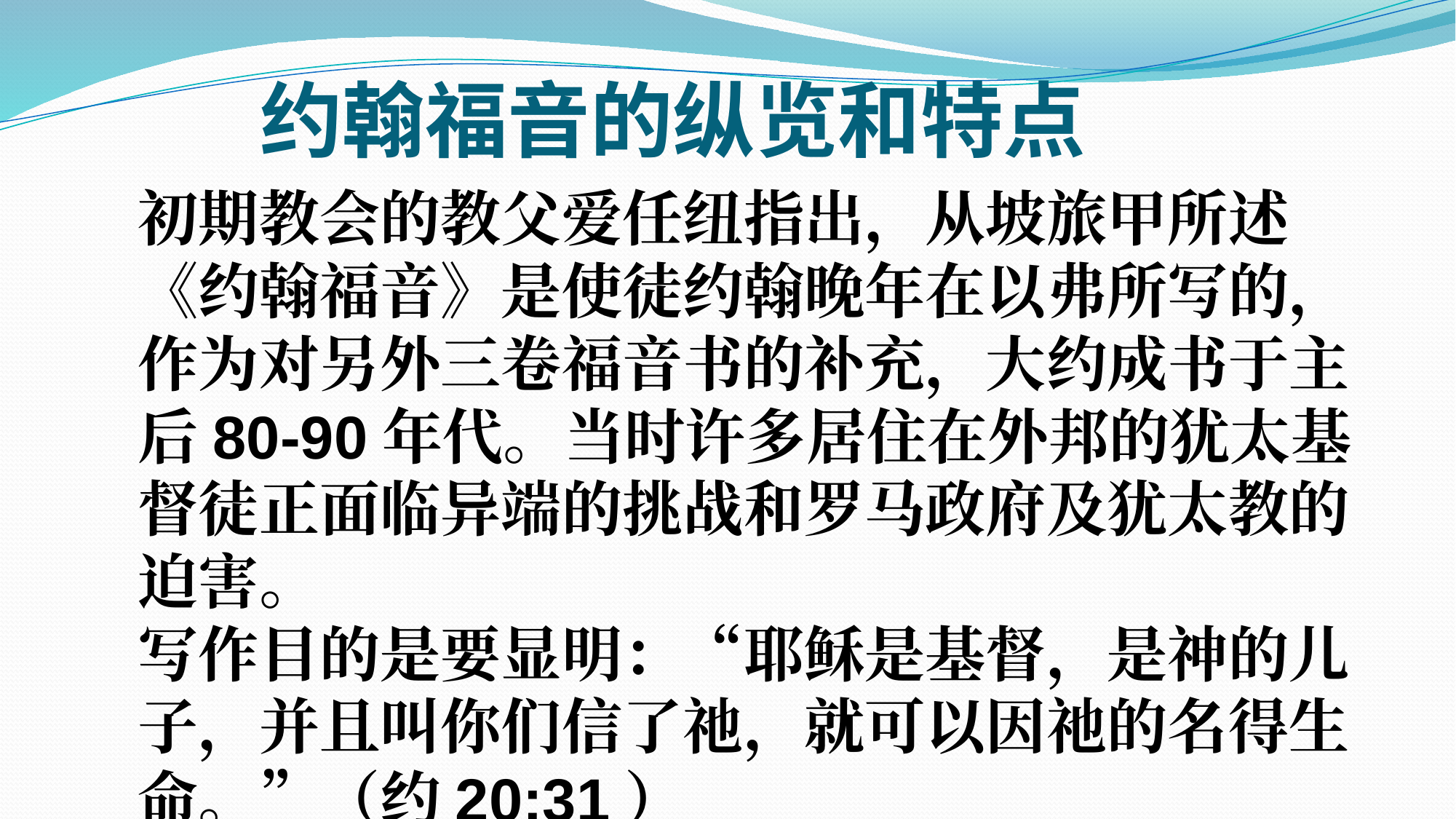

# 约翰福音的纵览和特点
初期教会的教父爱任纽指出，从坡旅甲所述《约翰福音》是使徒约翰晚年在以弗所写的，作为对另外三卷福音书的补充，大约成书于主后80-90年代。当时许多居住在外邦的犹太基督徒正面临异端的挑战和罗马政府及犹太教的迫害。
写作目的是要显明：“耶稣是基督，是神的儿子，并且叫你们信了祂，就可以因祂的名得生命。”（约20:31）